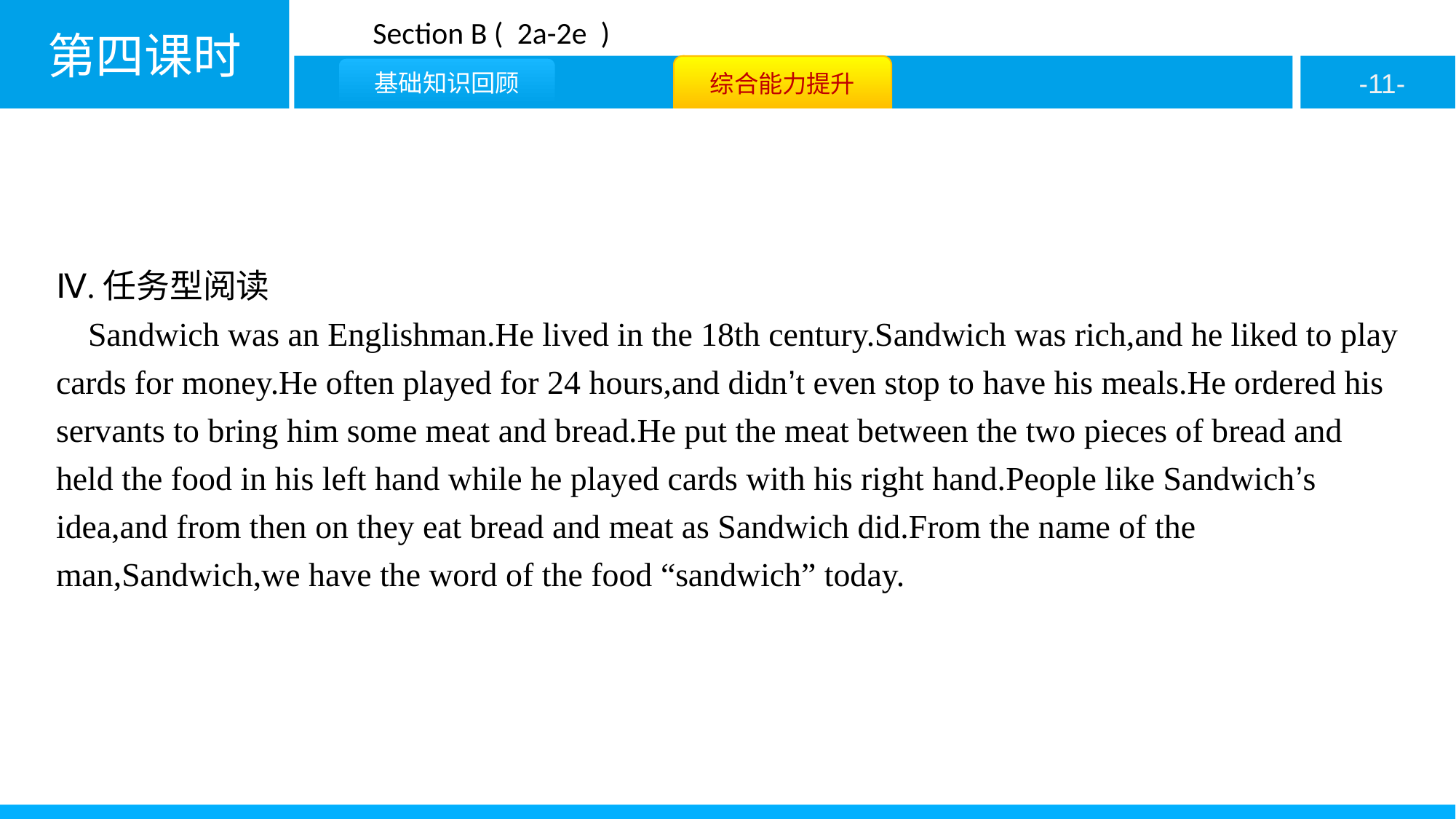

Ⅳ.任务型阅读
Sandwich was an Englishman.He lived in the 18th century.Sandwich was rich,and he liked to play cards for money.He often played for 24 hours,and didn’t even stop to have his meals.He ordered his servants to bring him some meat and bread.He put the meat between the two pieces of bread and held the food in his left hand while he played cards with his right hand.People like Sandwich’s idea,and from then on they eat bread and meat as Sandwich did.From the name of the man,Sandwich,we have the word of the food “sandwich” today.